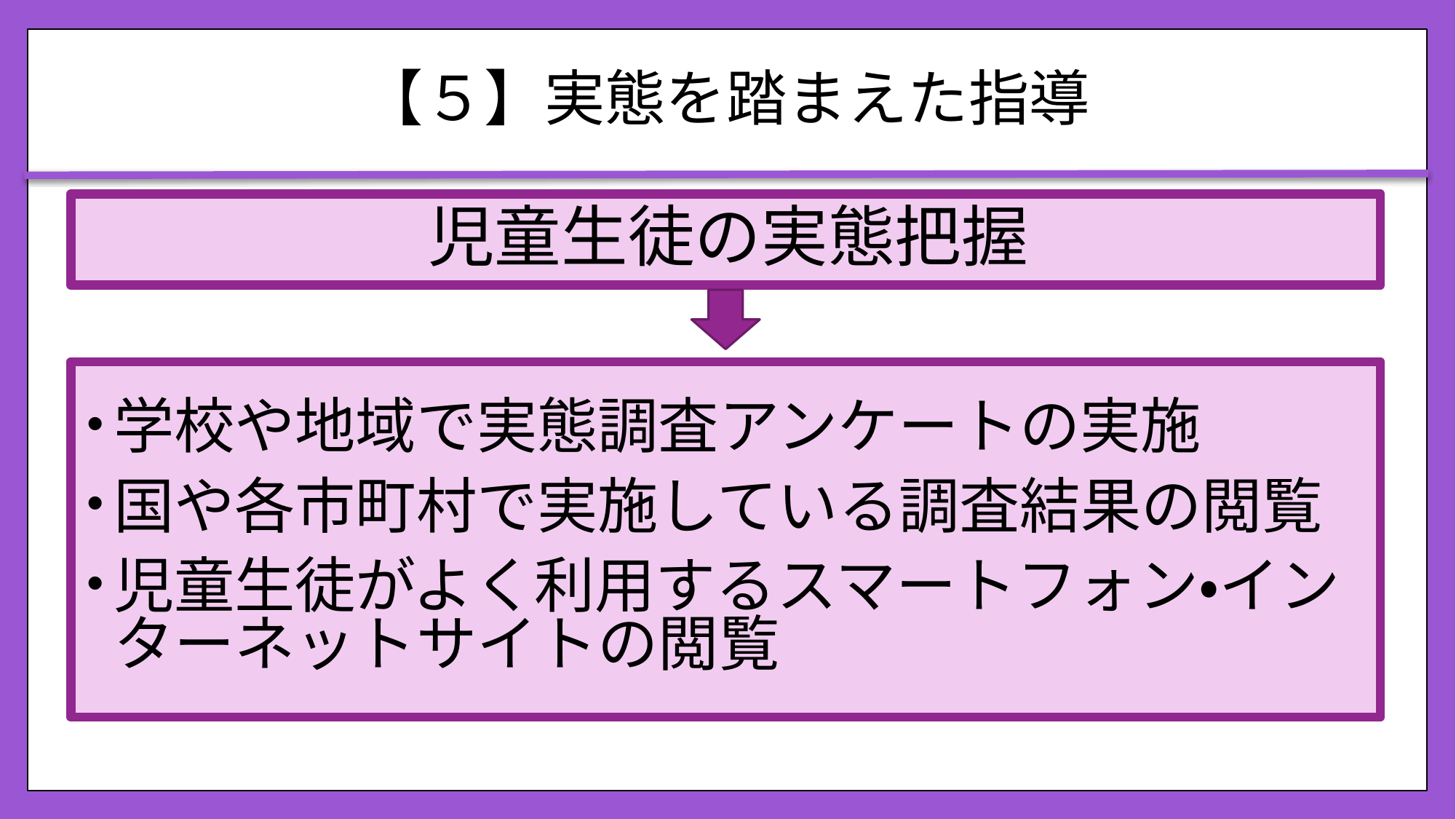

# 【５】実態を踏まえた指導
児童生徒の実態把握

学校や地域で実態調査アンケートの実施
国や各市町村で実施している調査結果の閲覧
児童生徒がよく利用するスマートフォン・インターネットサイトの閲覧